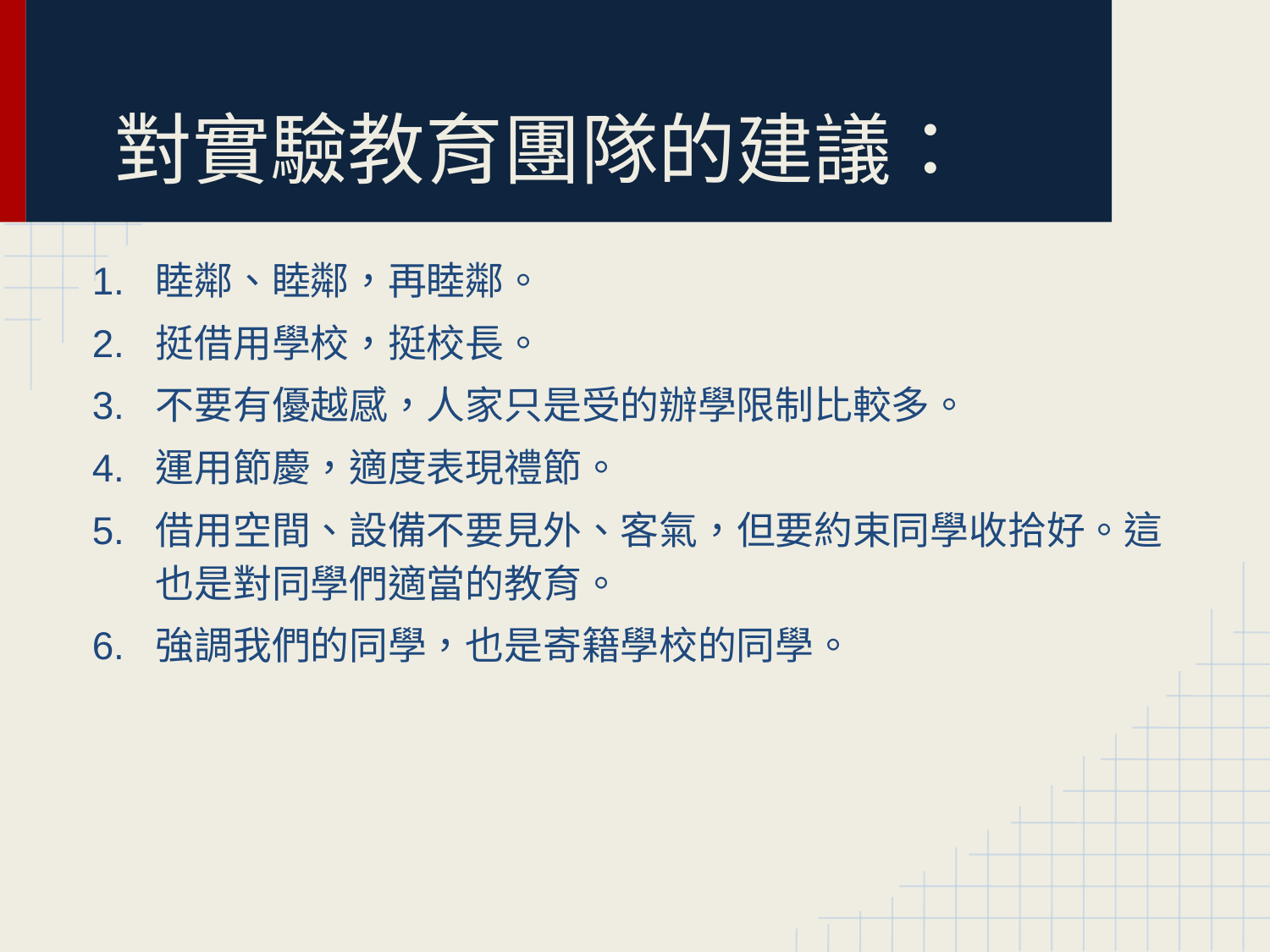

# 對實驗教育團隊的建議：
睦鄰、睦鄰，再睦鄰。
挺借用學校，挺校長。
不要有優越感，人家只是受的辦學限制比較多。
運用節慶，適度表現禮節。
借用空間、設備不要見外、客氣，但要約束同學收拾好。這也是對同學們適當的教育。
強調我們的同學，也是寄籍學校的同學。